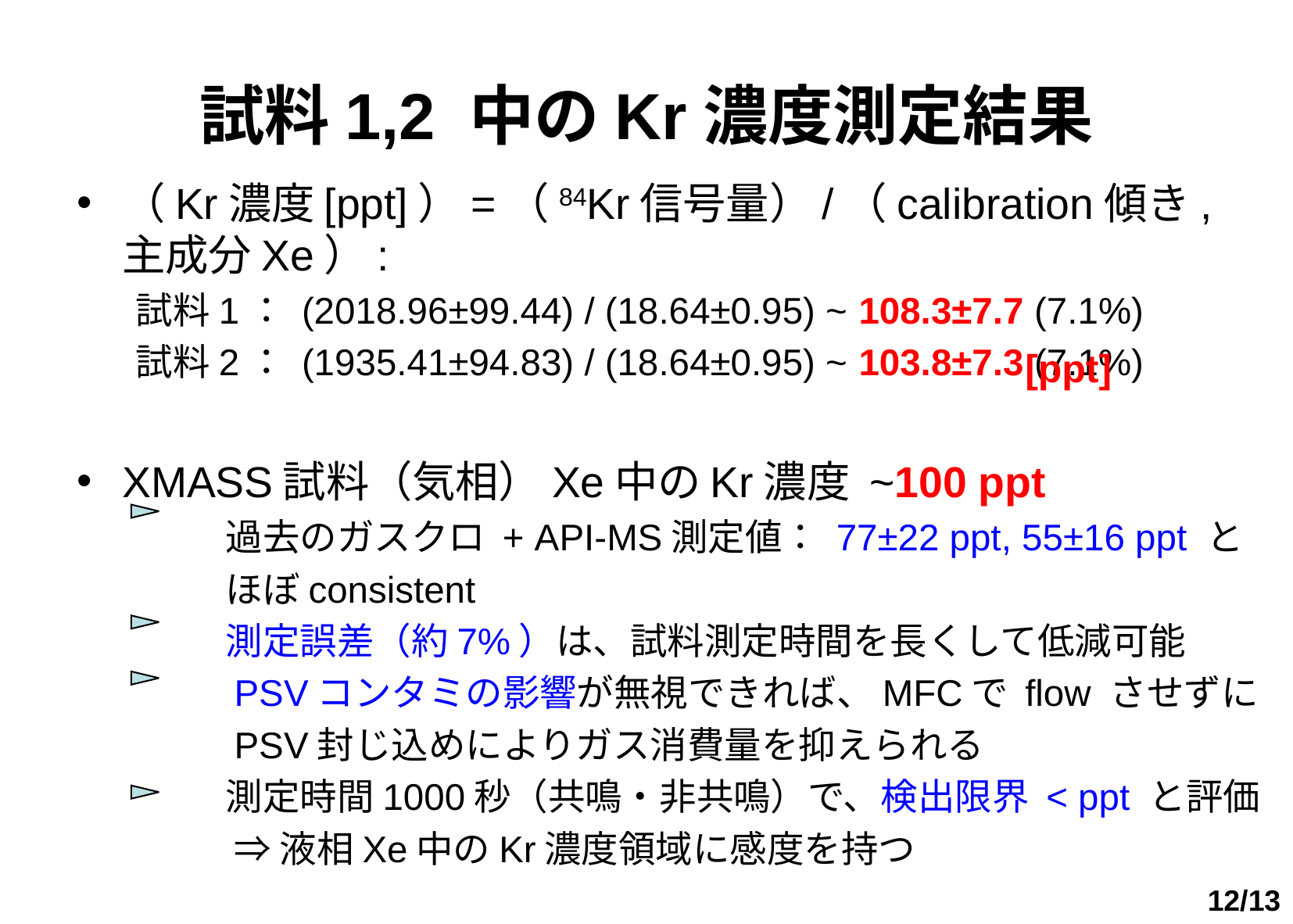

# 試料1,2 中のKr濃度測定結果
（Kr濃度[ppt]）=（84Kr信号量）/（calibration傾き, 主成分Xe）:
      試料1： (2018.96±99.44) / (18.64±0.95) ~ 108.3±7.7 (7.1%)
      試料2： (1935.41±94.83) / (18.64±0.95) ~ 103.8±7.3 (7.1%)

XMASS試料（気相）Xe中のKr濃度 ~100 ppt
　　　　過去のガスクロ + API-MS測定値： 77±22 ppt, 55±16 ppt と
　　　　ほぼconsistent
　　　　測定誤差（約7%）は、試料測定時間を長くして低減可能
　　　　PSVコンタミの影響が無視できれば、MFCで flow させずに
　　　　PSV封じ込めによりガス消費量を抑えられる
　　　　測定時間1000秒（共鳴・非共鳴）で、検出限界 < ppt と評価
　　　　 ⇒ 液相Xe中のKr濃度領域に感度を持つ
[ppt]

12/13